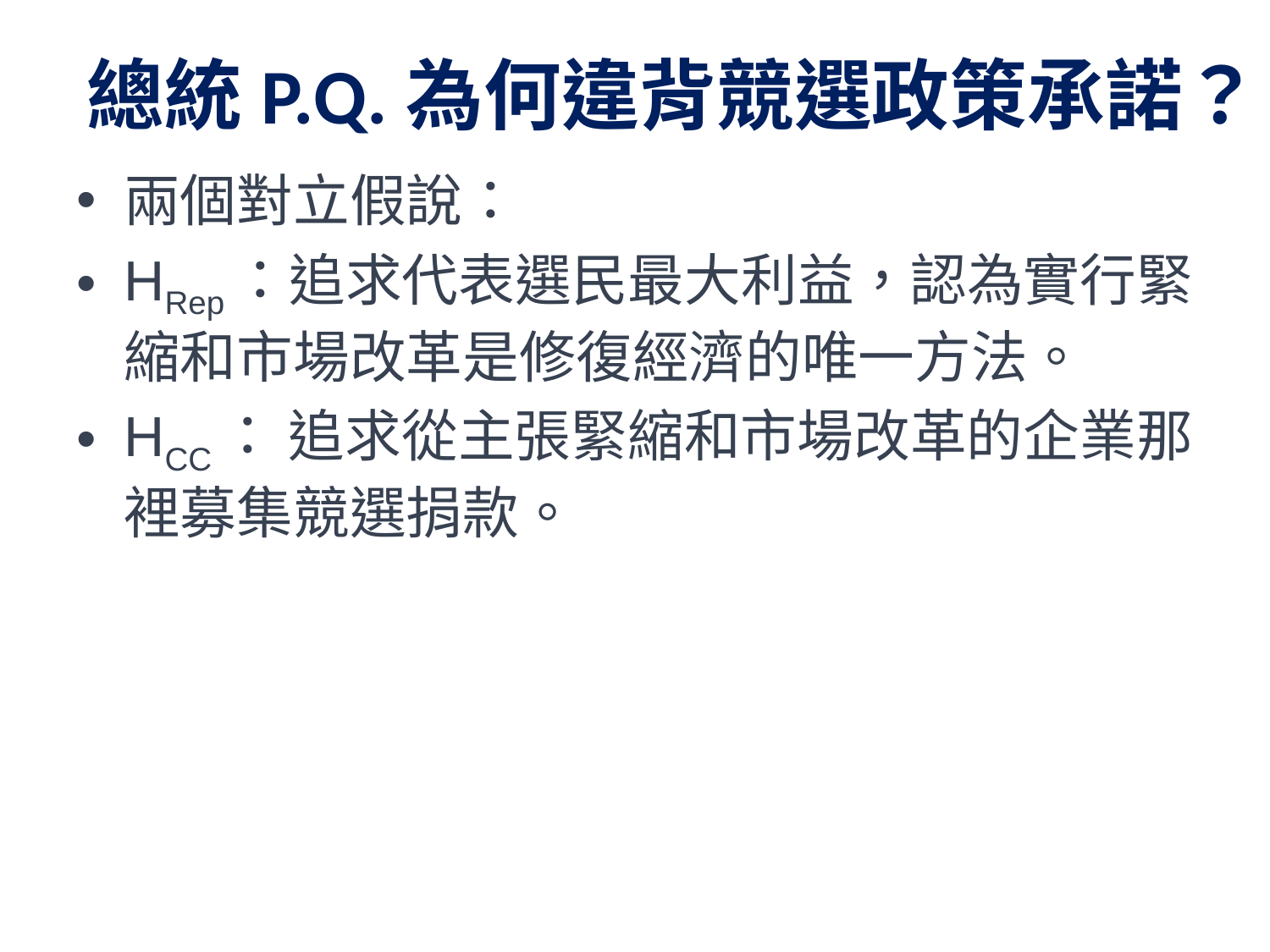

# 總統P.Q.為何違背競選政策承諾？
兩個對立假說：
HRep：追求代表選民最大利益，認為實行緊縮和市場改革是修復經濟的唯一方法。
HCC： 追求從主張緊縮和市場改革的企業那裡募集競選捐款。